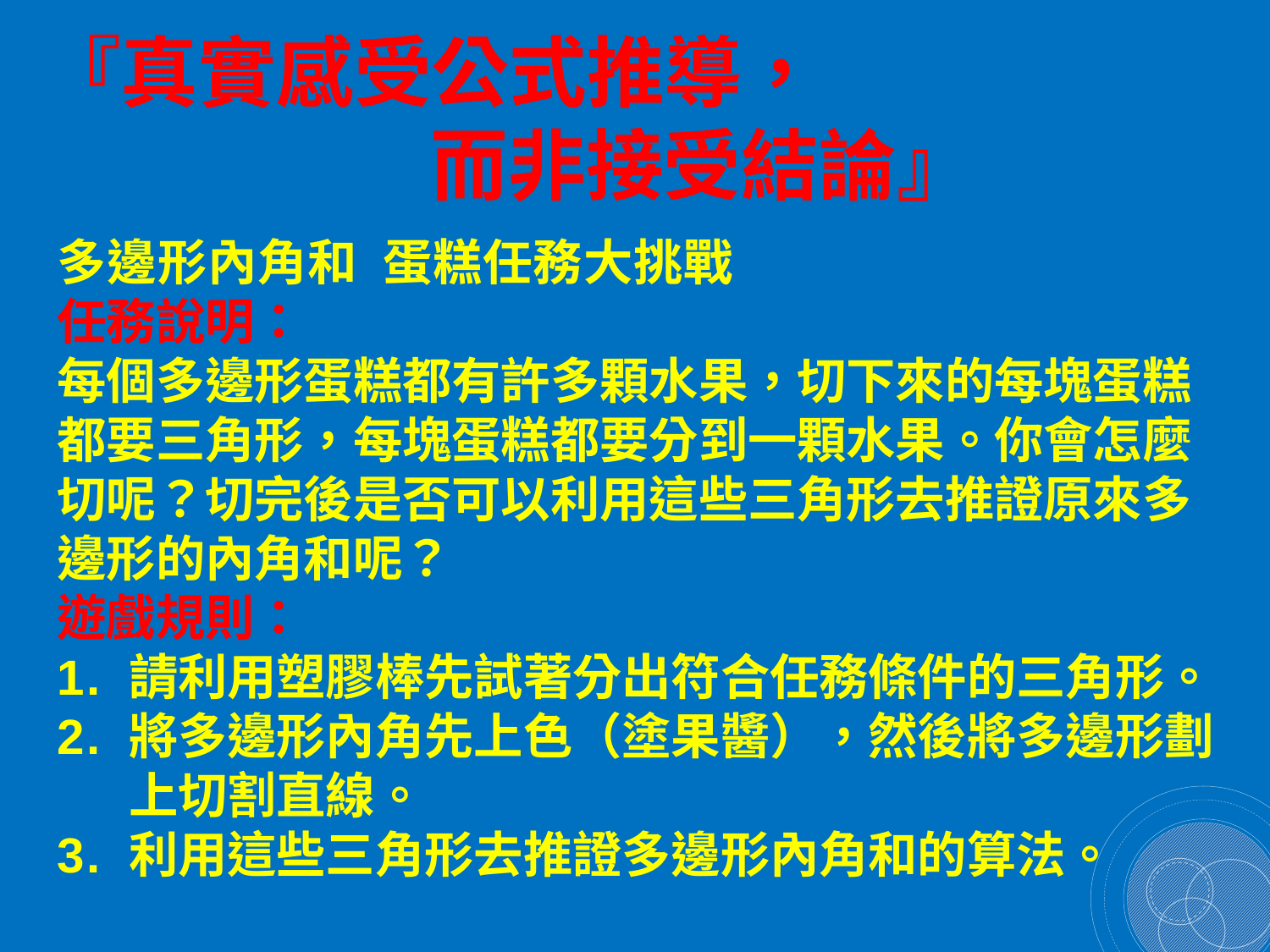

『真實感受公式推導，
                     而非接受結論』
多邊形內角和  蛋糕任務大挑戰
任務說明：
每個多邊形蛋糕都有許多顆水果，切下來的每塊蛋糕都要三角形，每塊蛋糕都要分到一顆水果。你會怎麼切呢？切完後是否可以利用這些三角形去推證原來多邊形的內角和呢？
遊戲規則：
請利用塑膠棒先試著分出符合任務條件的三角形。
將多邊形內角先上色（塗果醬），然後將多邊形劃上切割直線。
利用這些三角形去推證多邊形內角和的算法。